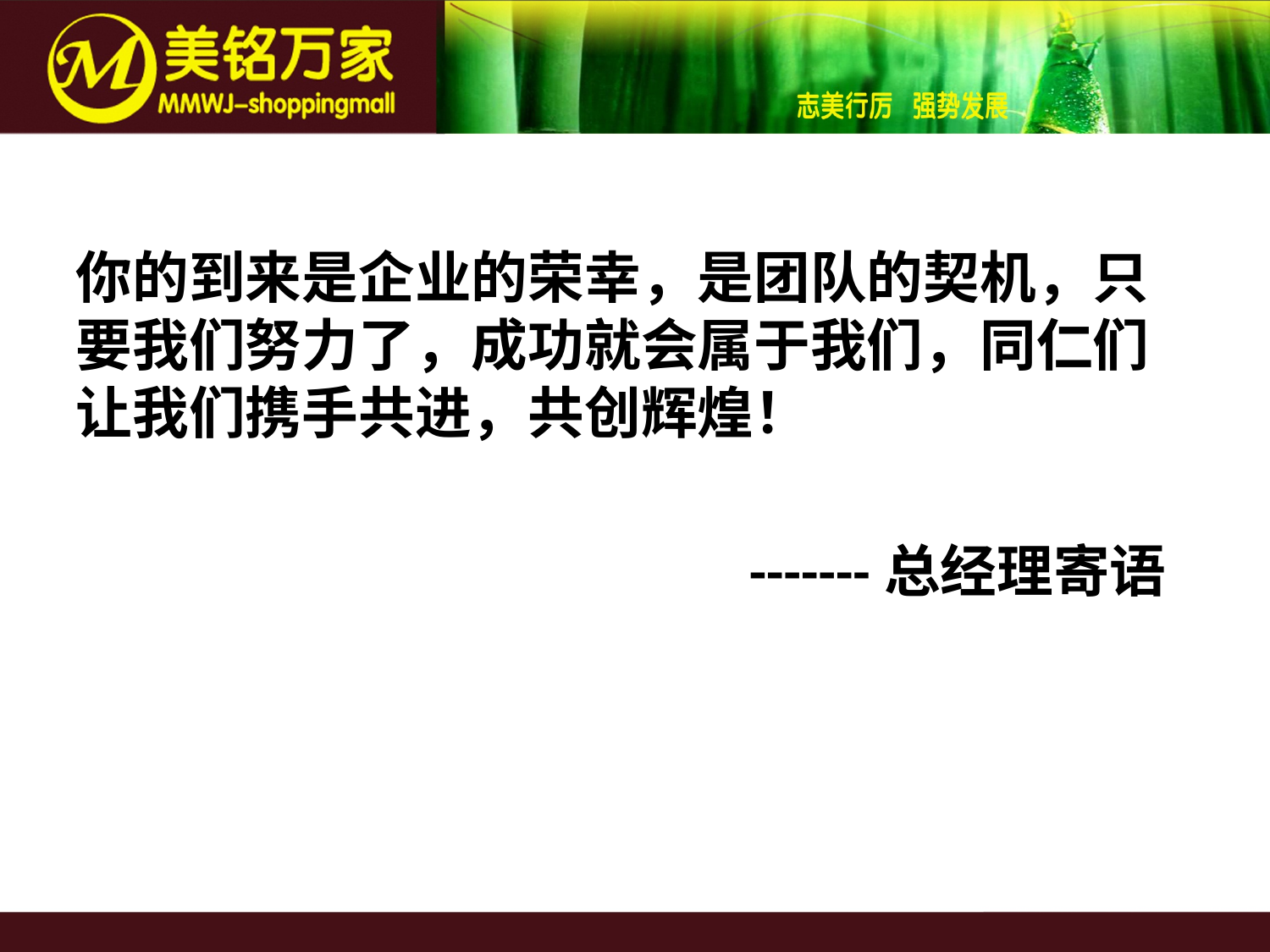

你的到来是企业的荣幸，是团队的契机，只要我们努力了，成功就会属于我们，同仁们让我们携手共进，共创辉煌！

                                                     -------总经理寄语